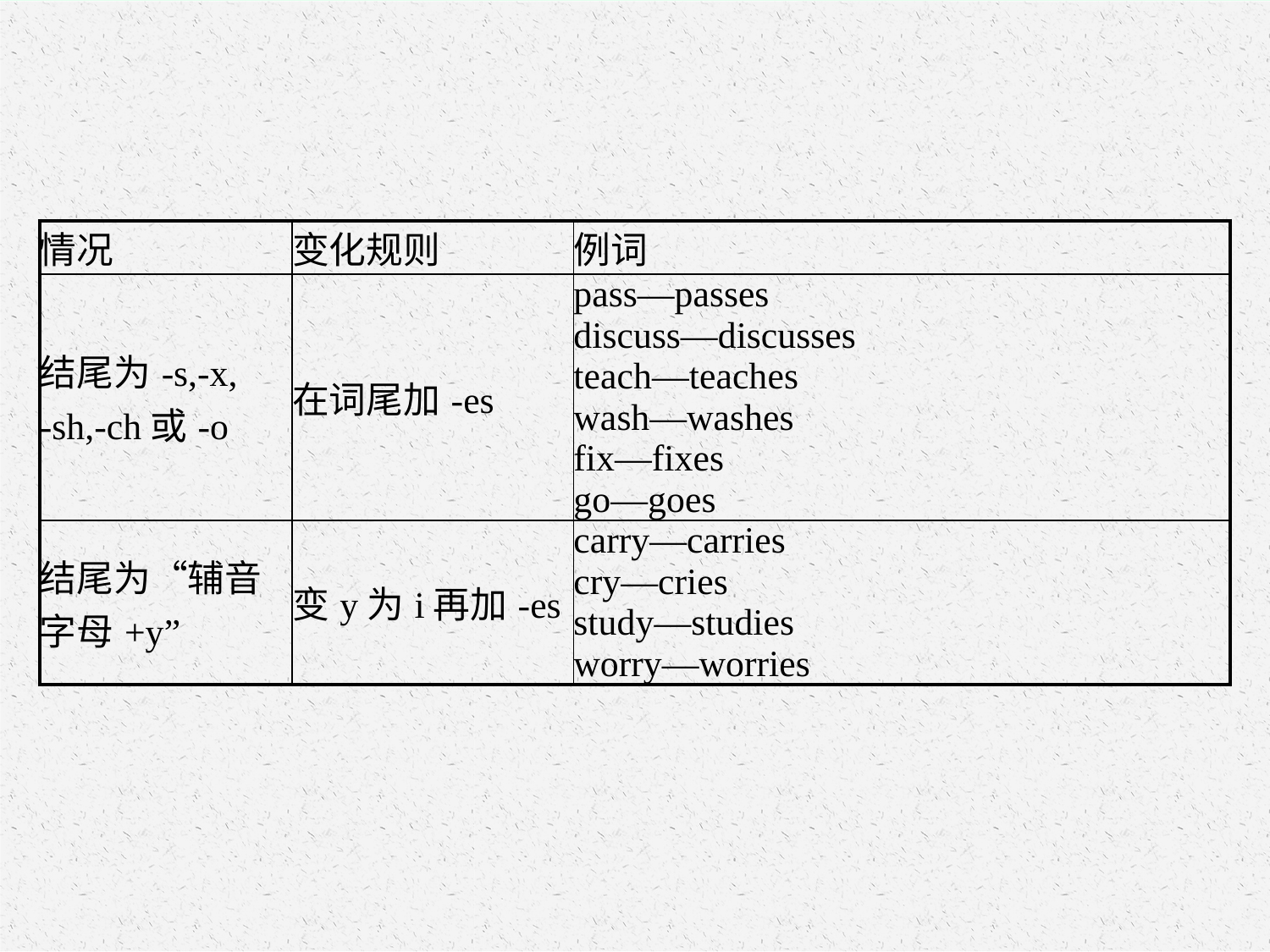

| 情况 | 变化规则 | 例词 |
| --- | --- | --- |
| 结尾为-s,-x, -sh,-ch或-o | 在词尾加-es | pass—passes discuss—discusses teach—teaches wash—washes fix—fixes go—goes |
| 结尾为“辅音 字母+y” | 变y为i再加-es | carry—carries cry—cries study—studies worry—worries |